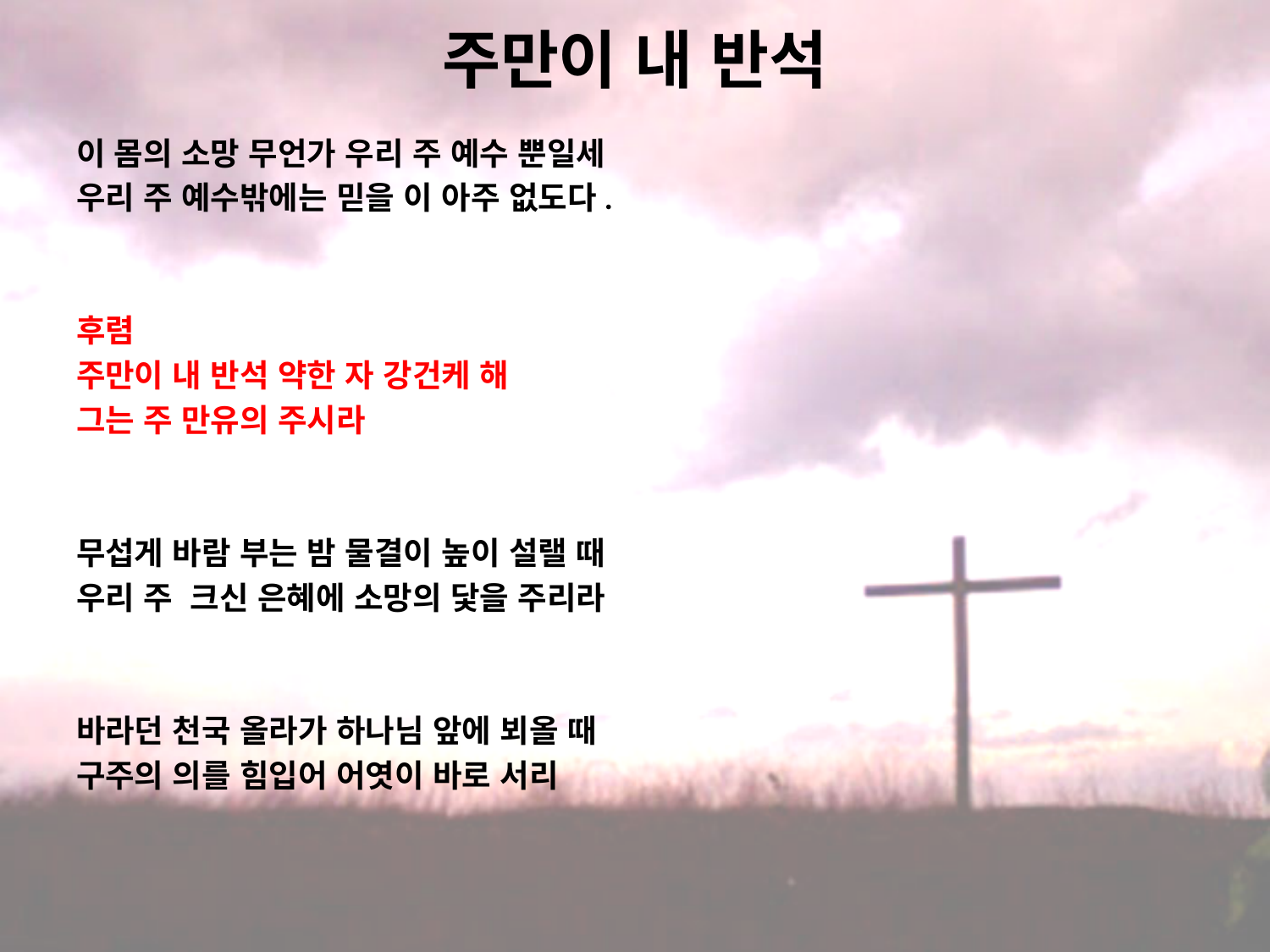

# 주만이 내 반석
이 몸의 소망 무언가 우리 주 예수 뿐일세
우리 주 예수밖에는 믿을 이 아주 없도다.

후렴
주만이 내 반석 약한 자 강건케 해
그는 주 만유의 주시라

무섭게 바람 부는 밤 물결이 높이 설랠 때
우리 주  크신 은혜에 소망의 닻을 주리라

바라던 천국 올라가 하나님 앞에 뵈올 때
구주의 의를 힘입어 어엿이 바로 서리